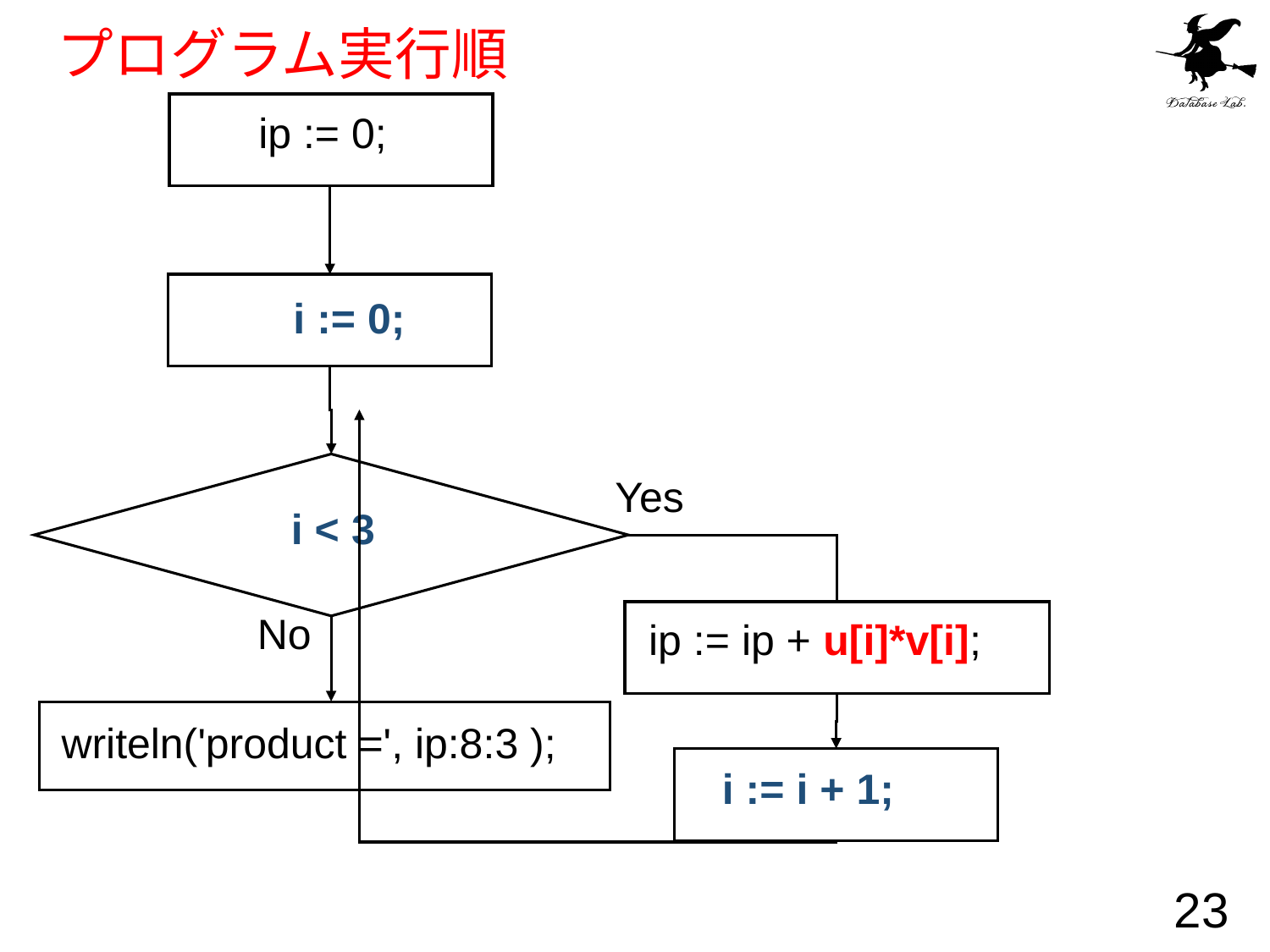

# プログラム実行順

ip := 0;

i := 0;

Yes
i < 3
No

ip := ip + u[i]*v[i];

writeln('product =', ip:8:3 );

i := i + 1;
23